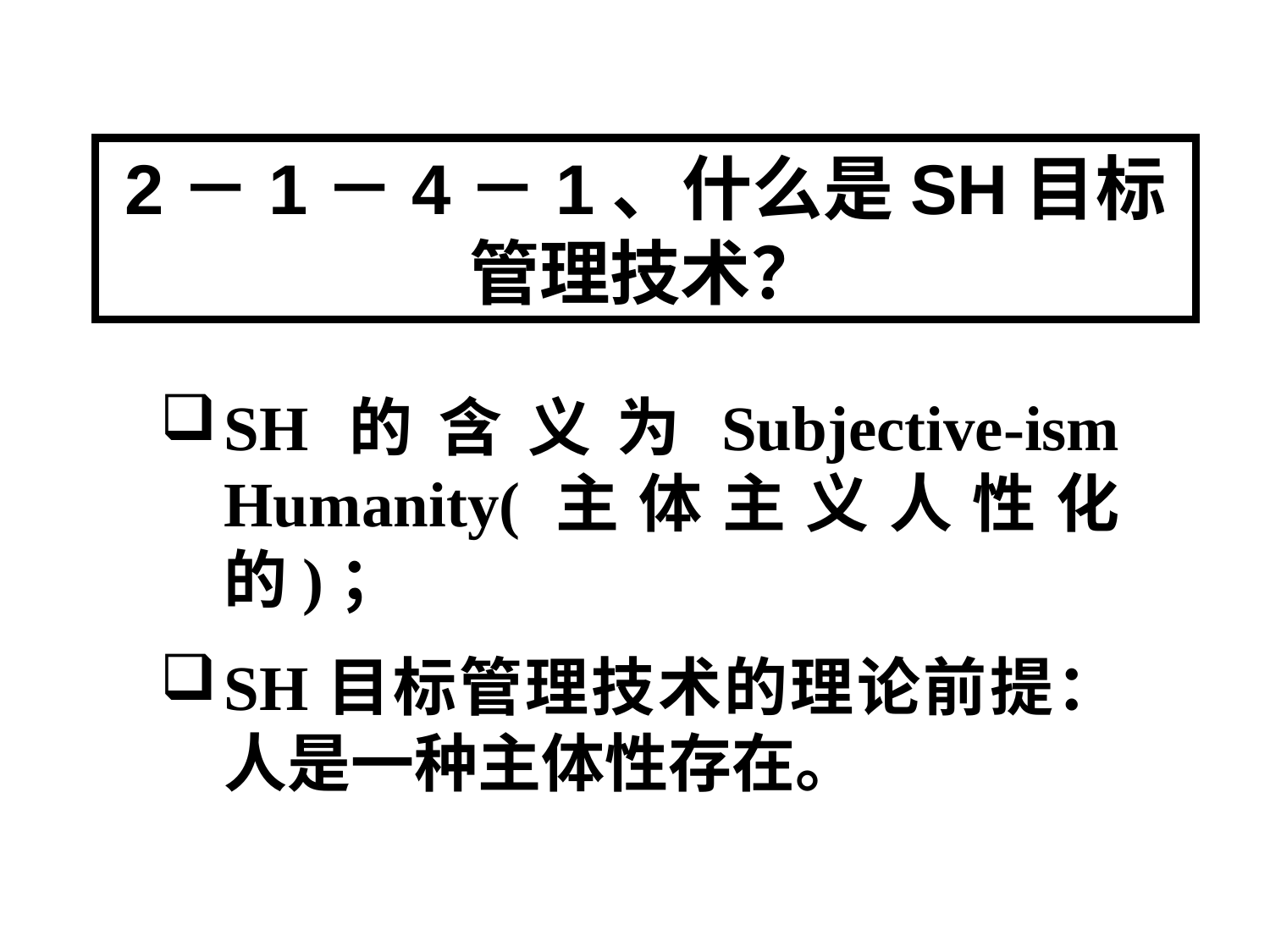

2－1－4－1、什么是SH目标管理技术？

SH的含义为Subjective-ism Humanity(主体主义人性化的)；
SH目标管理技术的理论前提：人是一种主体性存在。